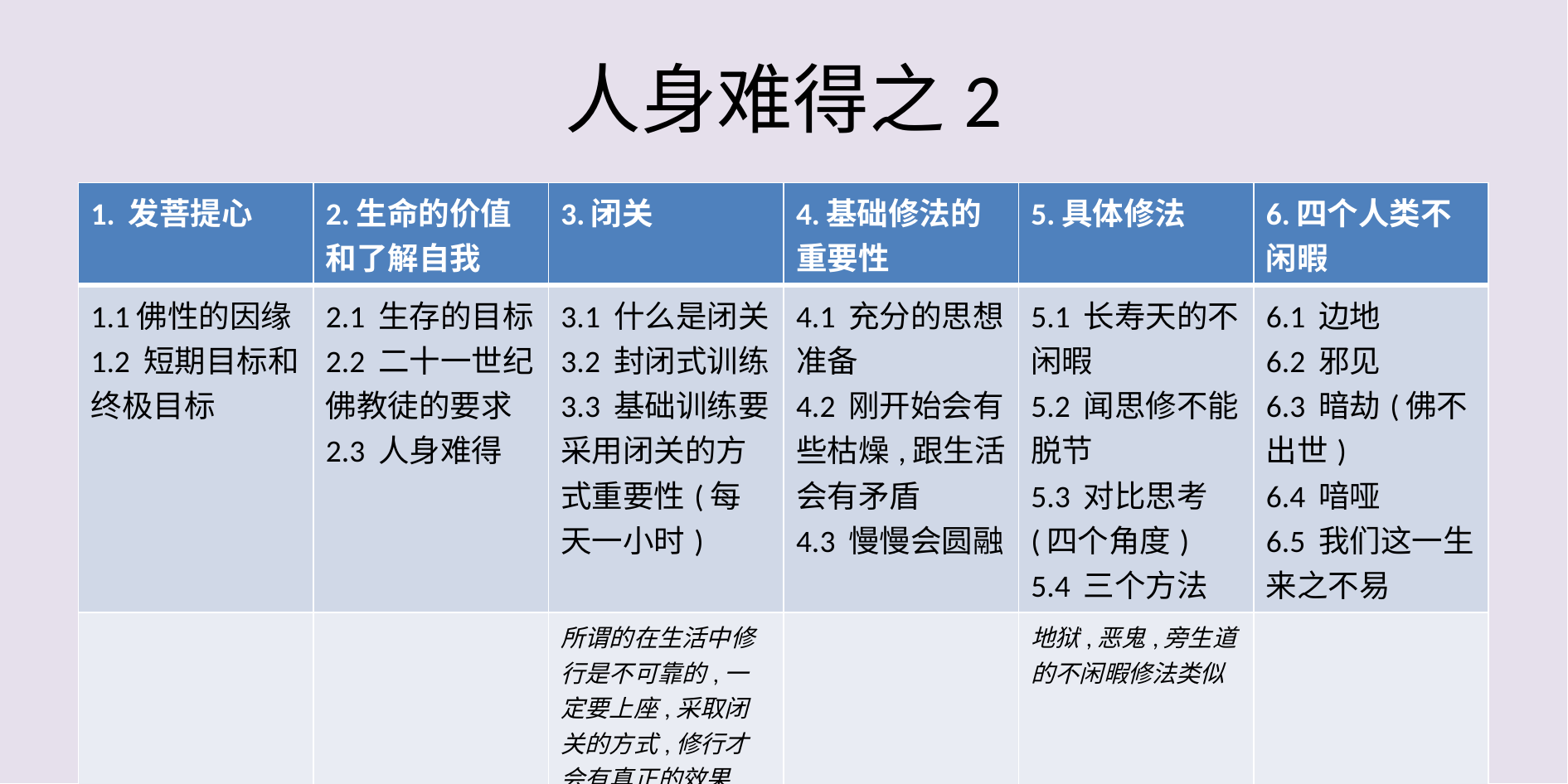

# 人身难得之2
| 1. 发菩提心 | 2.生命的价值和了解自我 | 3.闭关 | 4.基础修法的重要性 | 5.具体修法 | 6.四个人类不闲暇 |
| --- | --- | --- | --- | --- | --- |
| 1.1佛性的因缘 1.2 短期目标和终极目标 | 2.1 生存的目标 2.2 二十一世纪佛教徒的要求 2.3 人身难得 | 3.1 什么是闭关 3.2 封闭式训练 3.3 基础训练要采用闭关的方式重要性(每天一小时) | 4.1 充分的思想准备 4.2 刚开始会有些枯燥,跟生活会有矛盾 4.3 慢慢会圆融 | 5.1 长寿天的不闲暇 5.2 闻思修不能脱节 5.3 对比思考(四个角度) 5.4 三个方法 | 6.1 边地 6.2 邪见 6.3 暗劫(佛不出世) 6.4 喑哑 6.5 我们这一生来之不易 |
|  |  | 所谓的在生活中修行是不可靠的,一定要上座,采取闭关的方式,修行才会有真正的效果 |  | 地狱,恶鬼,旁生道的不闲暇修法类似 |  |